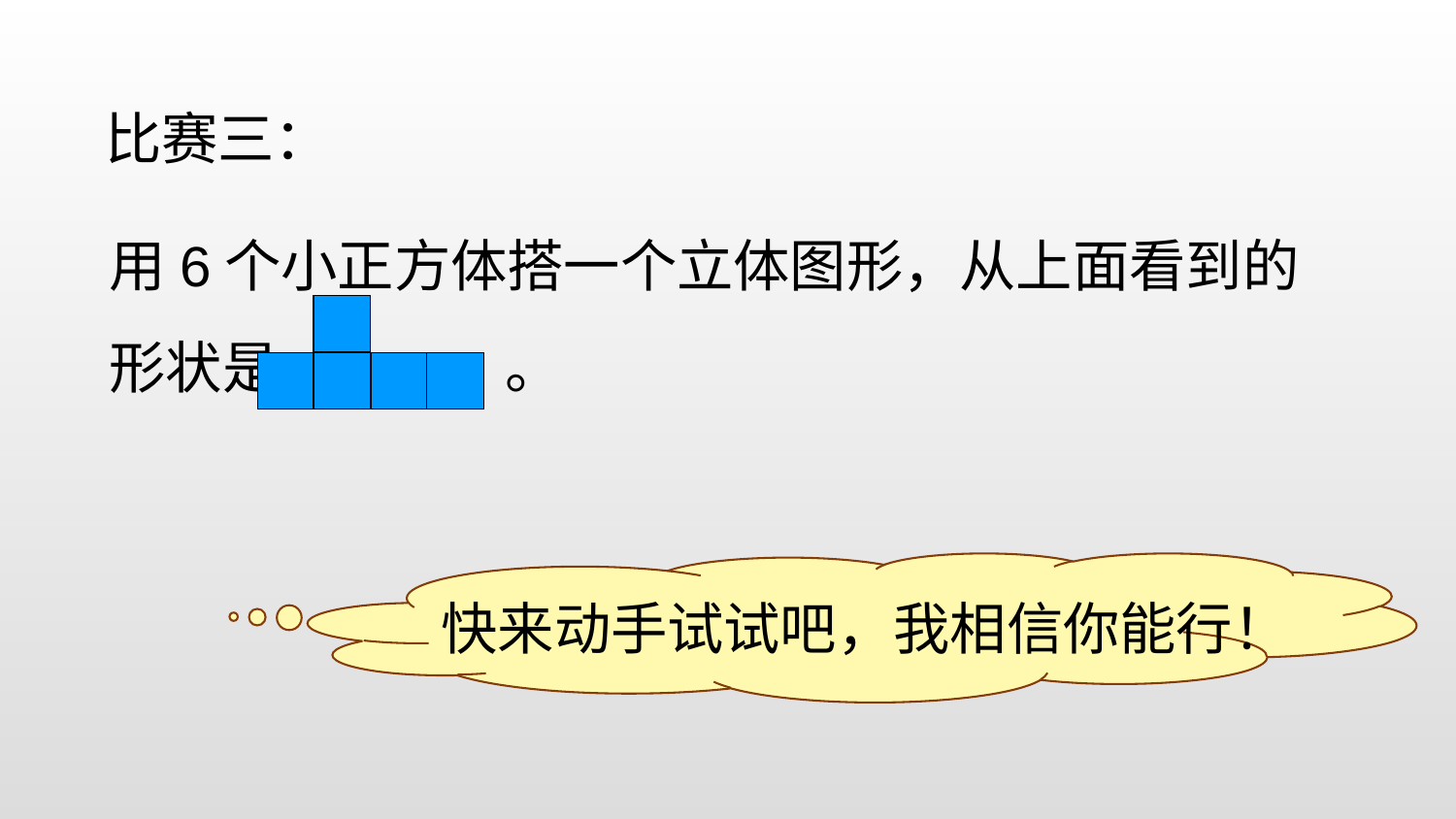

比赛三：
用6个小正方体搭一个立体图形，从上面看到的形状是                  。

快来动手试试吧，我相信你能行！